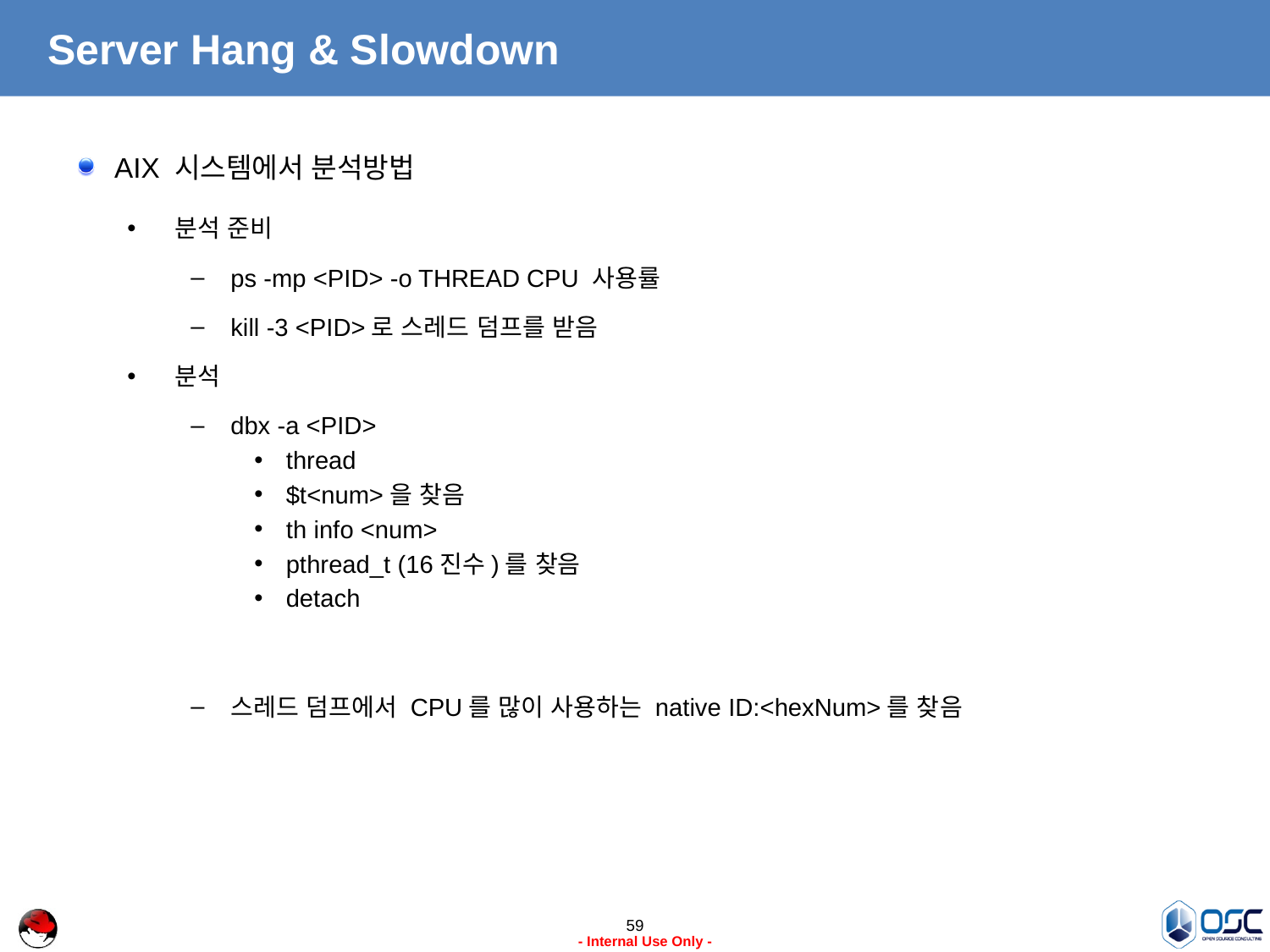

# Server Hang & Slowdown
AIX 시스템에서 분석방법
분석 준비
ps -mp <PID> -o THREAD CPU 사용률
kill -3 <PID>로 스레드 덤프를 받음
분석
dbx -a <PID>
thread
$t<num>을 찾음
th info <num>
pthread_t (16진수)를 찾음
detach

스레드 덤프에서 CPU를 많이 사용하는 native ID:<hexNum>를 찾음